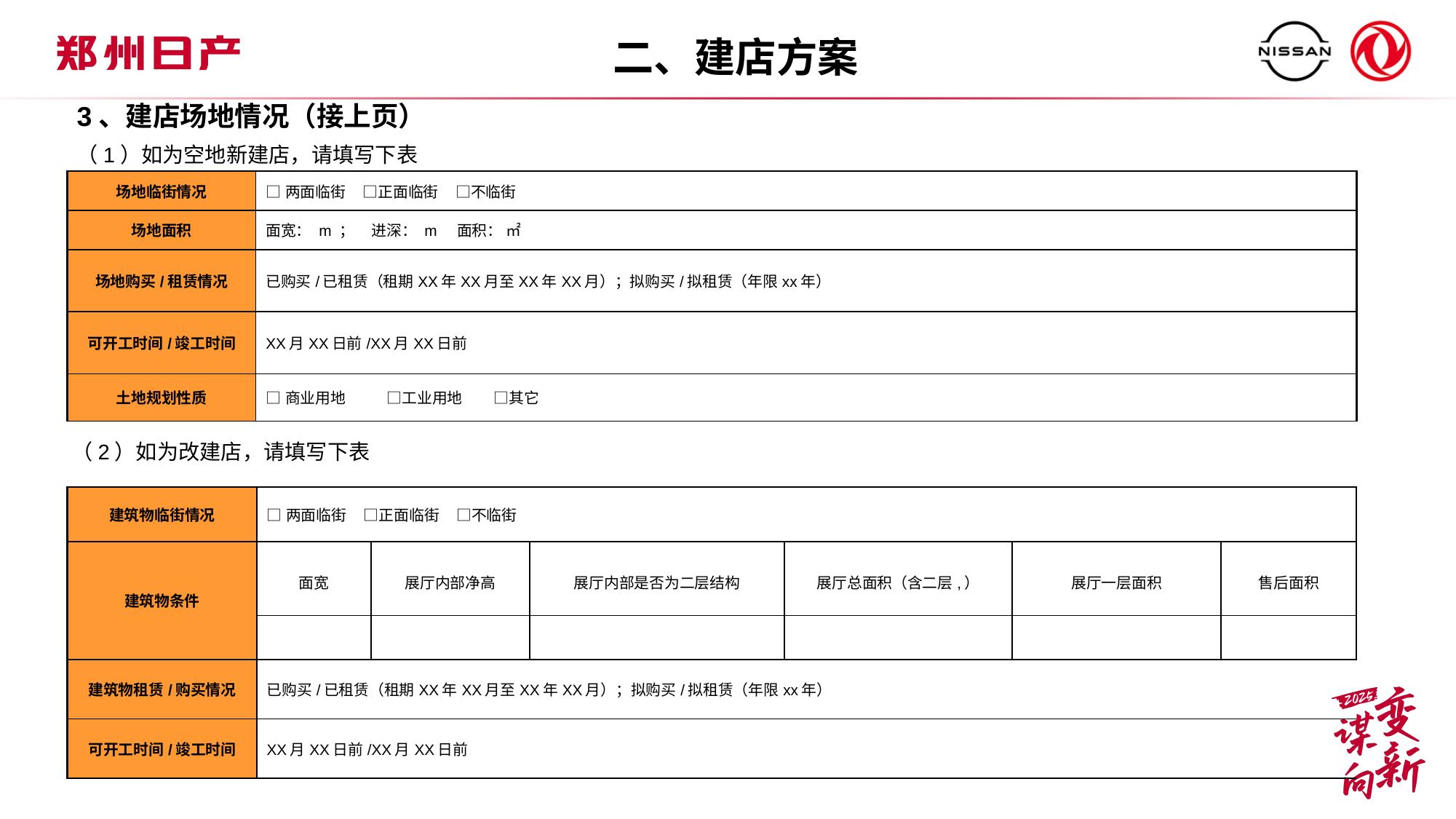

二、建店方案
3、建店场地情况（接上页）
（1）如为空地新建店，请填写下表
| 场地临街情况 | □两面临街 □正面临街 □不临街 |
| --- | --- |
| 场地面积 | 面宽： m ； 进深： m 面积： ㎡ |
| 场地购买/租赁情况 | 已购买/已租赁（租期XX年XX月至XX年XX月）；拟购买/拟租赁（年限xx年） |
| 可开工时间/竣工时间 | XX月XX日前/XX月XX日前 |
| 土地规划性质 | □商业用地 □工业用地 □其它 |
（2）如为改建店，请填写下表
| 建筑物临街情况 | □两面临街 □正面临街 □不临街 |  |  |  |  |  |
| --- | --- | --- | --- | --- | --- | --- |
| 建筑物条件 | 面宽 | 展厅内部净高 | 展厅内部是否为二层结构 | 展厅总面积（含二层,） | 展厅一层面积 | 售后面积 |
|  |  |  |  |  |  |  |
| 建筑物租赁/购买情况 | 已购买/已租赁（租期XX年XX月至XX年XX月）；拟购买/拟租赁（年限xx年） |  |  |  |  |  |
| 可开工时间/竣工时间 | XX月XX日前/XX月XX日前 |  |  |  |  |  |